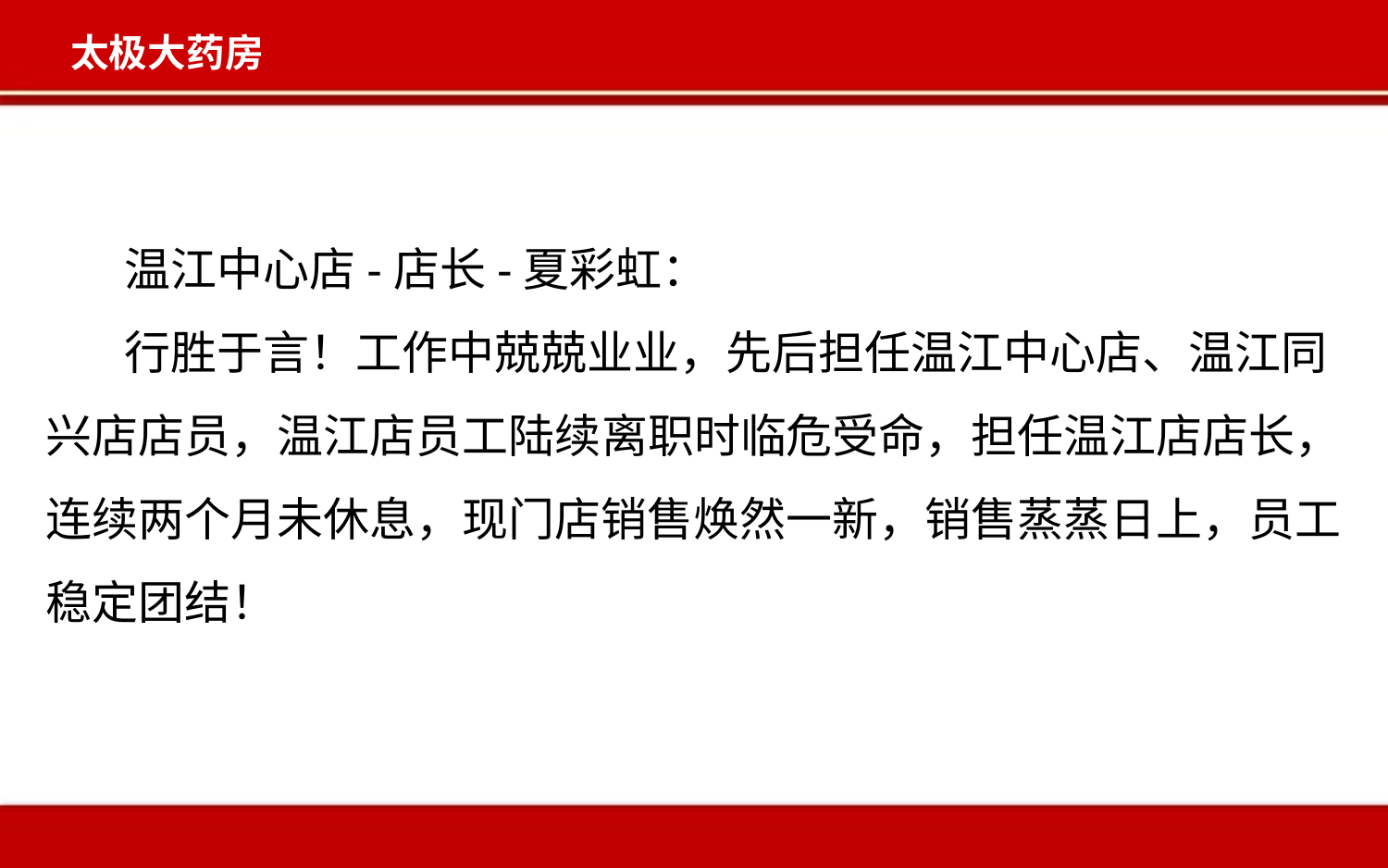

太极大药房
  温江中心店-店长-夏彩虹：
  行胜于言！工作中兢兢业业，先后担任温江中心店、温江同兴店店员，温江店员工陆续离职时临危受命，担任温江店店长，连续两个月未休息，现门店销售焕然一新，销售蒸蒸日上，员工稳定团结！